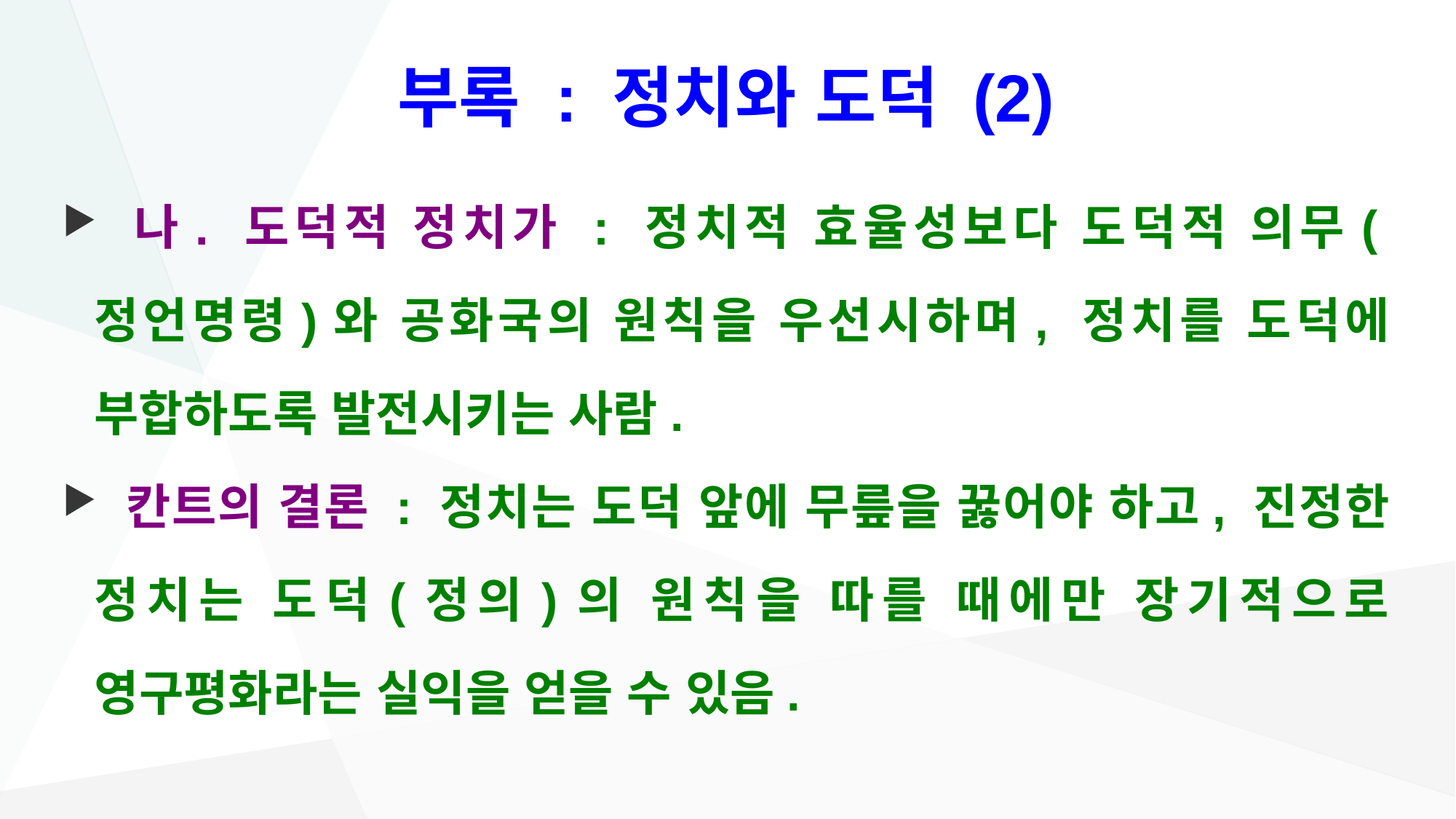

# 부록 : 정치와 도덕 (2)
 나. 도덕적 정치가 : 정치적 효율성보다 도덕적 의무(정언명령)와 공화국의 원칙을 우선시하며, 정치를 도덕에 부합하도록 발전시키는 사람.
 칸트의 결론 : 정치는 도덕 앞에 무릎을 꿇어야 하고, 진정한 정치는 도덕(정의)의 원칙을 따를 때에만 장기적으로 영구평화라는 실익을 얻을 수 있음.